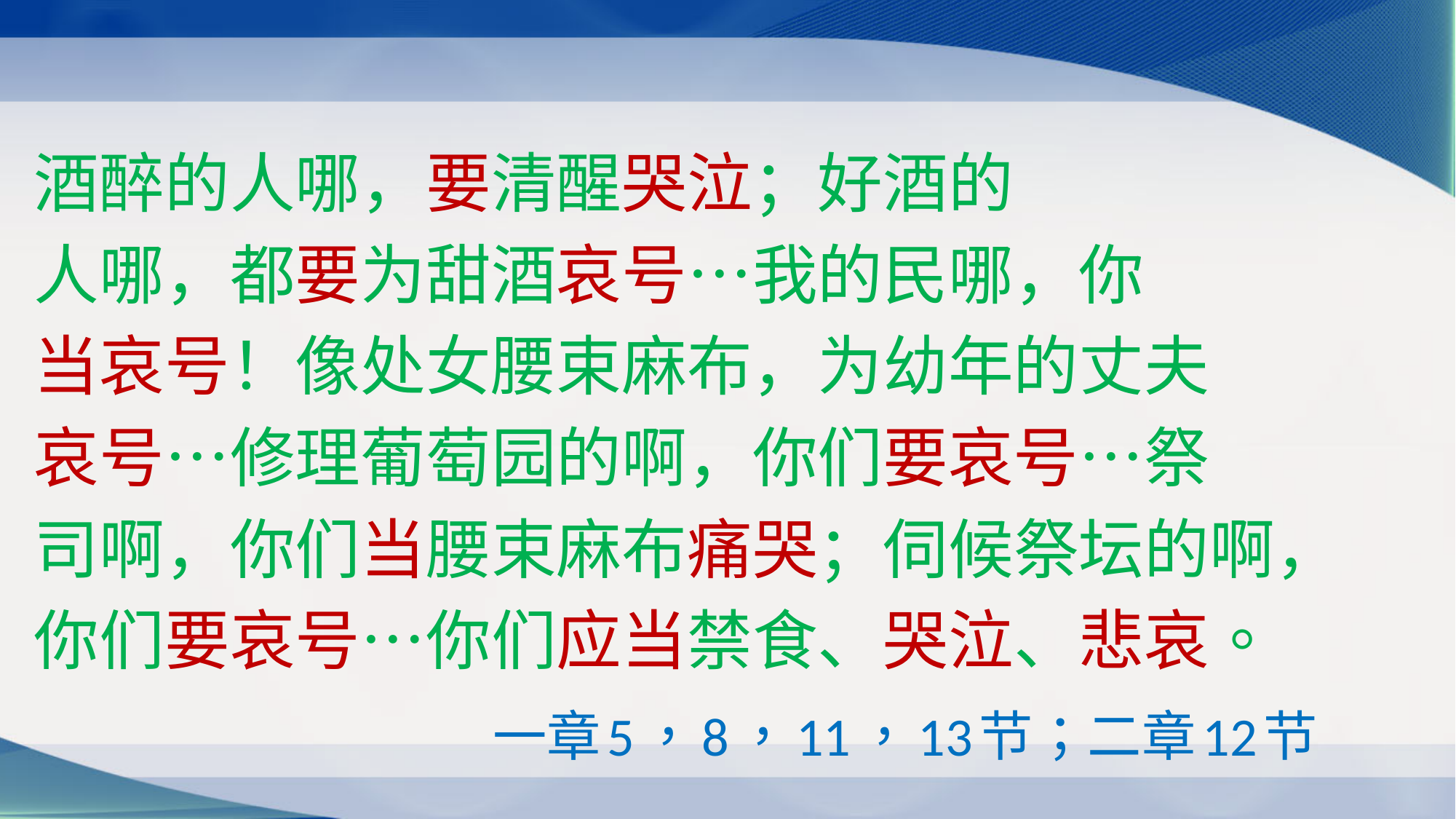

酒醉的人哪，要清醒哭泣；好酒的
人哪，都要为甜酒哀号…我的民哪，你
当哀号！像处女腰束麻布，为幼年的丈夫
哀号…修理葡萄园的啊，你们要哀号…祭
司啊，你们当腰束麻布痛哭；伺候祭坛的啊，
你们要哀号…你们应当禁食、哭泣、悲哀。
                               一章5，8，11，13节；二章12节